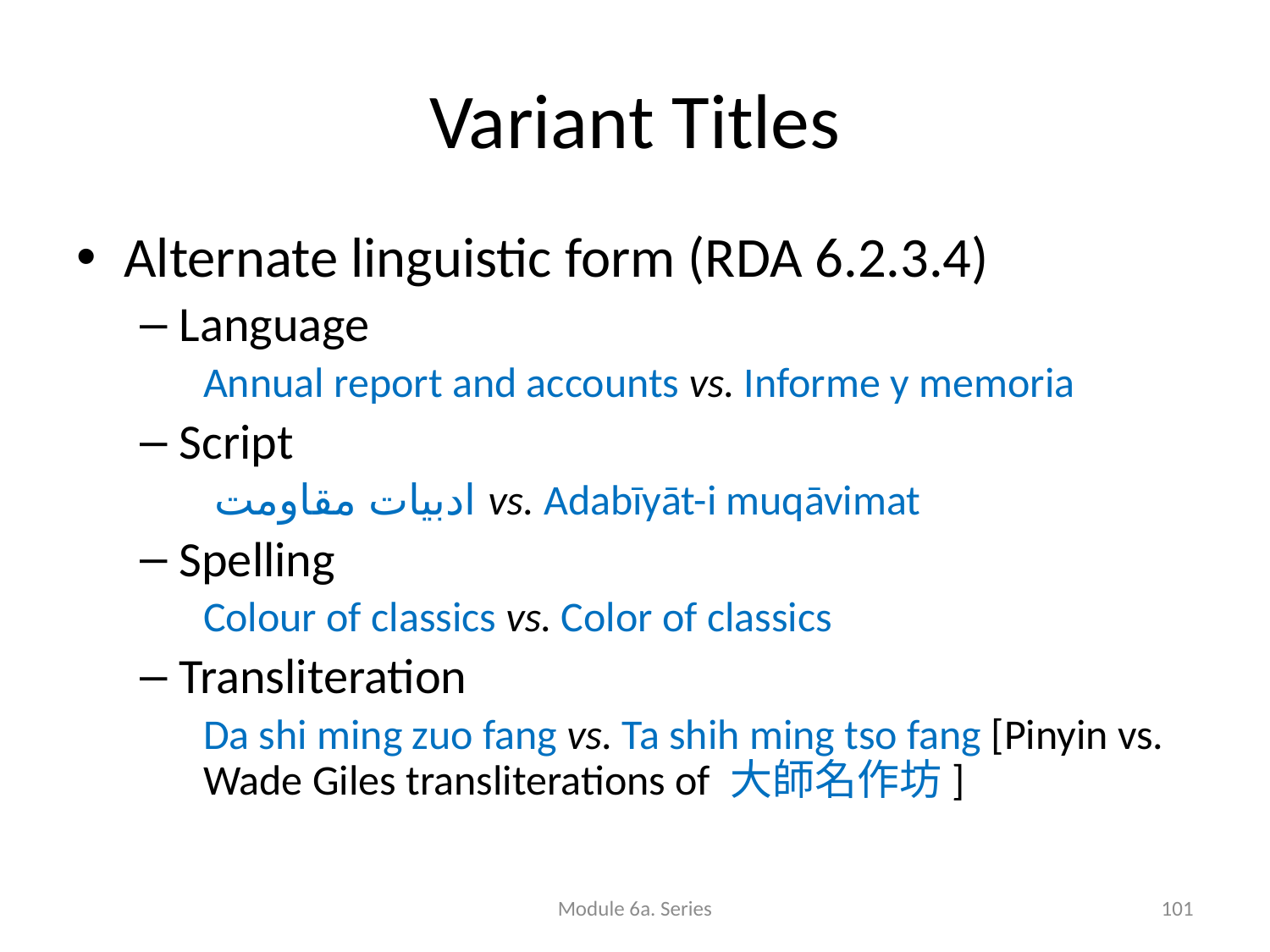

# Variant Titles
Alternate linguistic form (RDA 6.2.3.4)
Language
Annual report and accounts vs. Informe y memoria
Script
 ادبيات مقاومت vs. Adabīyāt-i muqāvimat
Spelling
Colour of classics vs. Color of classics
Transliteration
Da shi ming zuo fang vs. Ta shih ming tso fang [Pinyin vs. Wade Giles transliterations of 大師名作坊]
Module 6a. Series
101